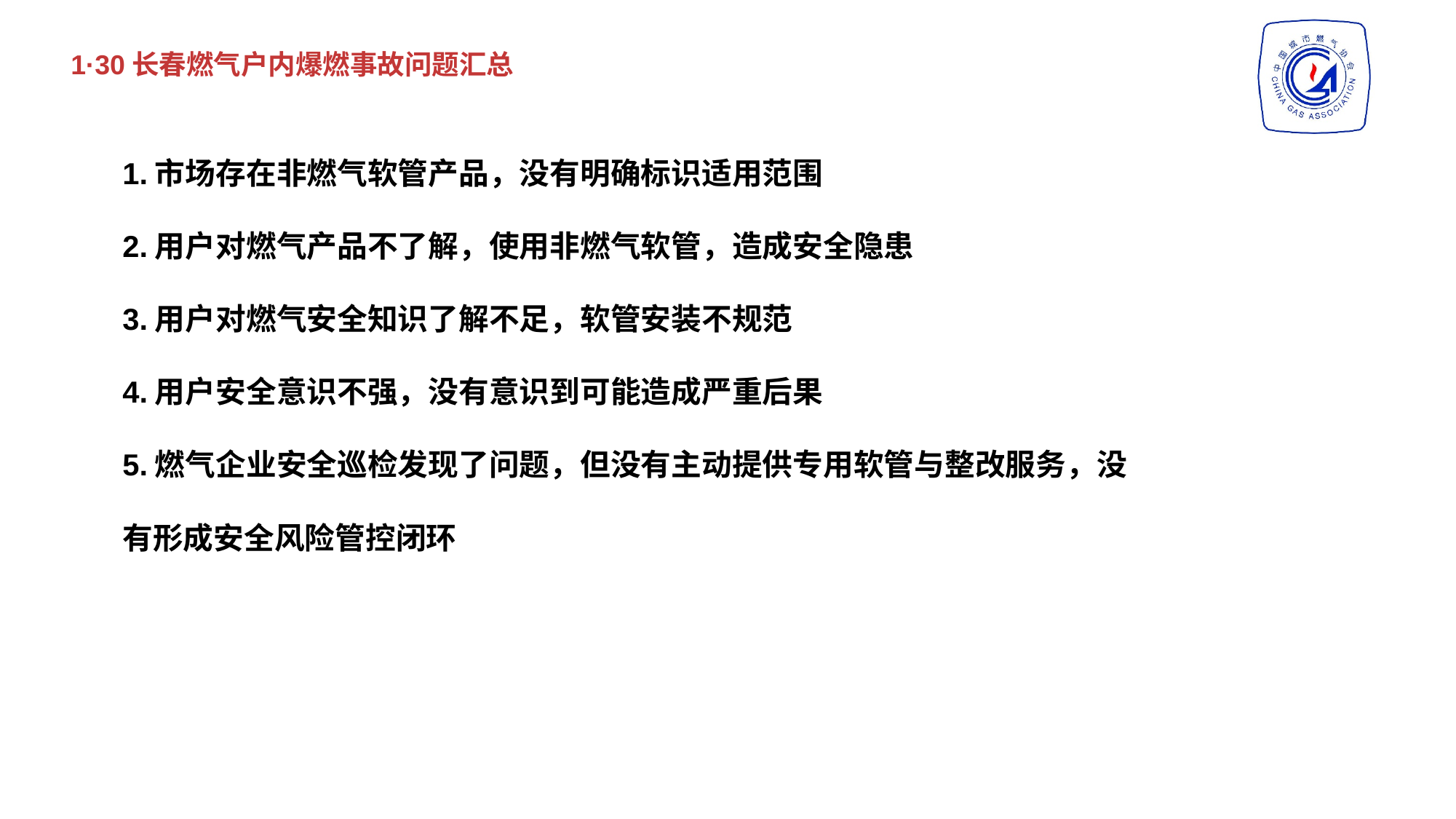

1·30长春燃气户内爆燃事故问题汇总
1.市场存在非燃气软管产品，没有明确标识适用范围
2.用户对燃气产品不了解，使用非燃气软管，造成安全隐患
3.用户对燃气安全知识了解不足，软管安装不规范
4.用户安全意识不强，没有意识到可能造成严重后果
5.燃气企业安全巡检发现了问题，但没有主动提供专用软管与整改服务，没有形成安全风险管控闭环